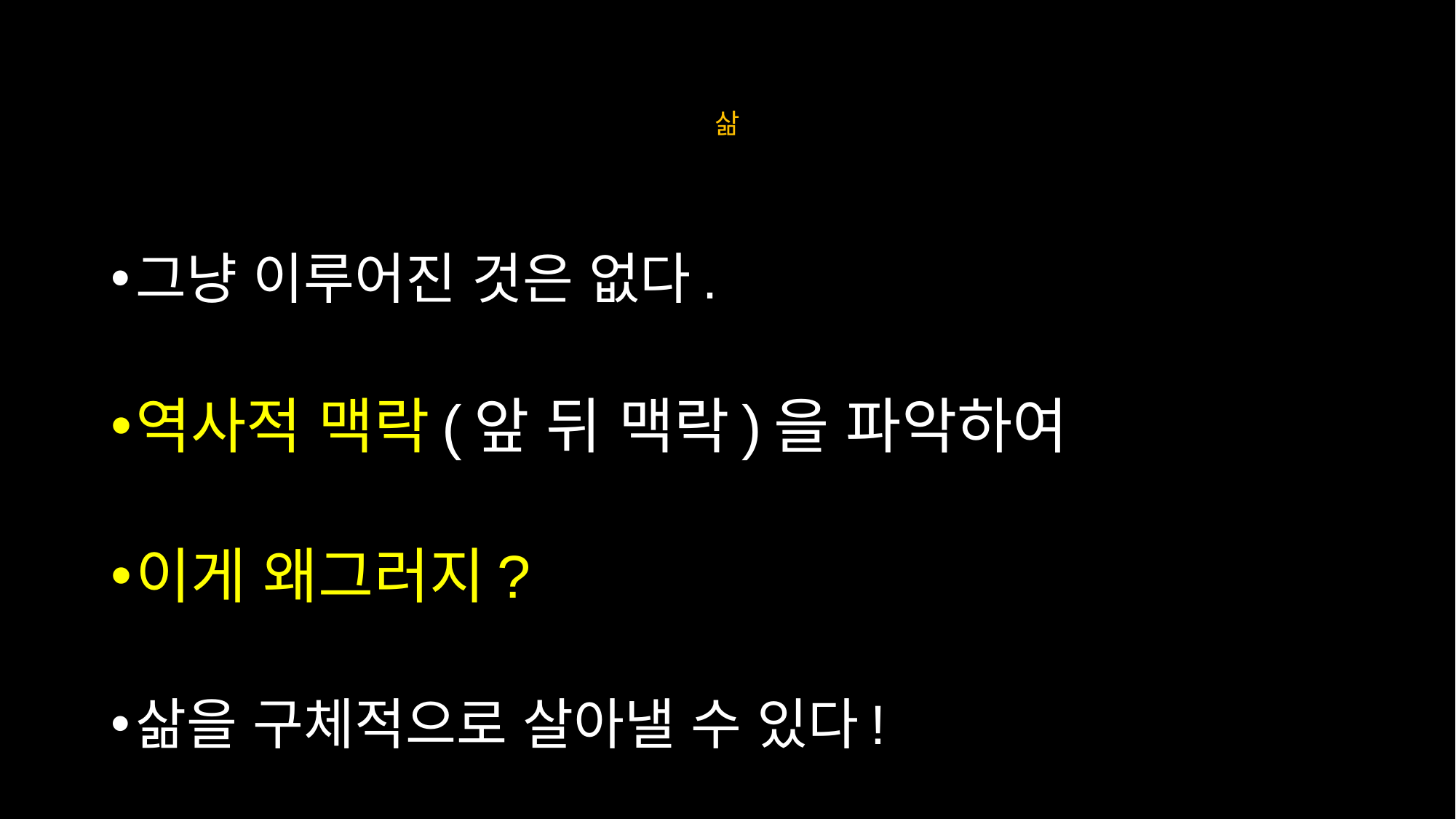

# 삶
그냥 이루어진 것은 없다.

역사적 맥락(앞 뒤 맥락)을 파악하여

이게 왜그러지?

삶을 구체적으로 살아낼 수 있다!